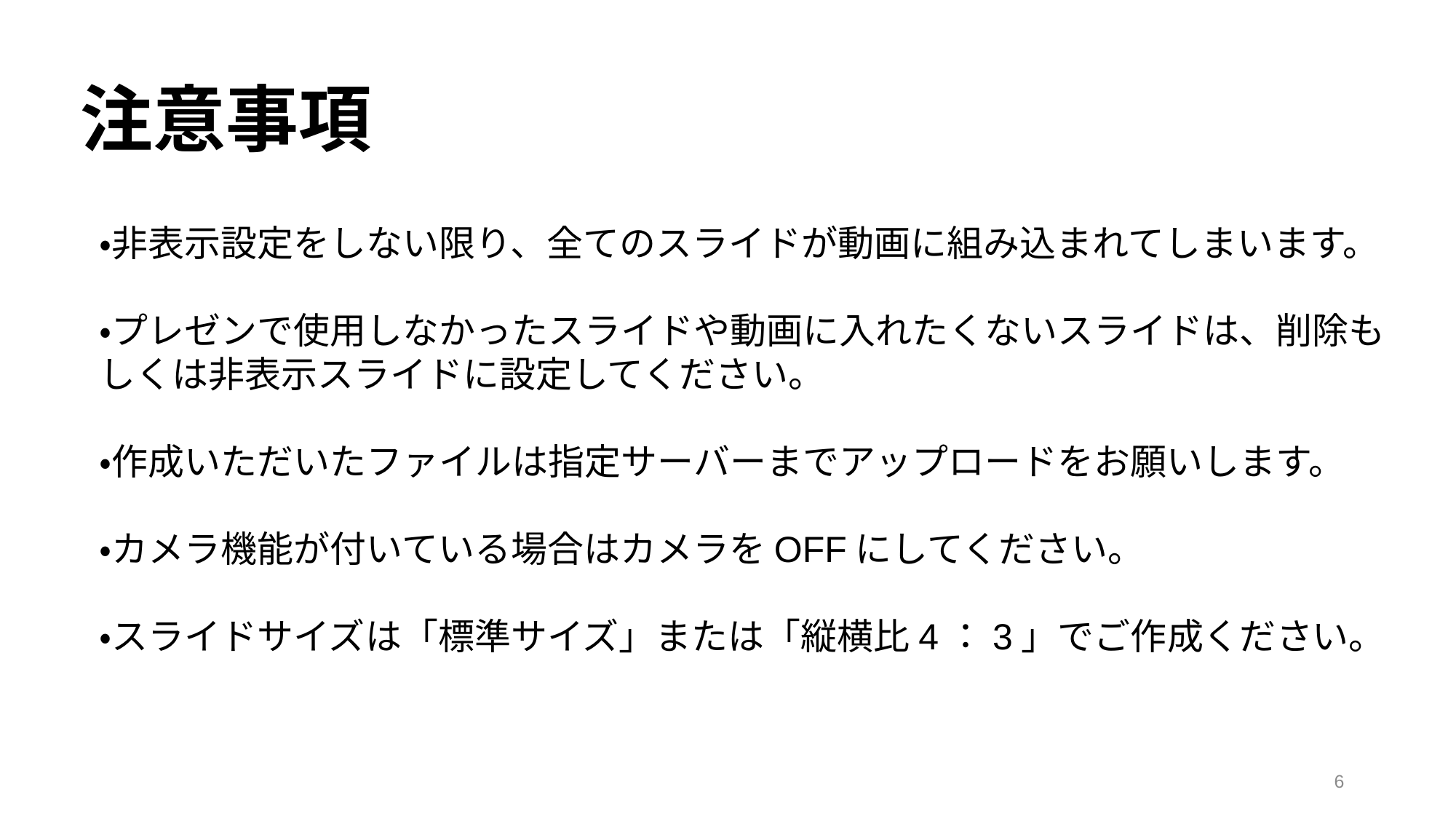

注意事項
・非表示設定をしない限り、全てのスライドが動画に組み込まれてしまいます。

・プレゼンで使用しなかったスライドや動画に入れたくないスライドは、削除もしくは非表示スライドに設定してください。

・作成いただいたファイルは指定サーバーまでアップロードをお願いします。

・カメラ機能が付いている場合はカメラをOFFにしてください。

・スライドサイズは「標準サイズ」または「縦横比4：3」でご作成ください。
6